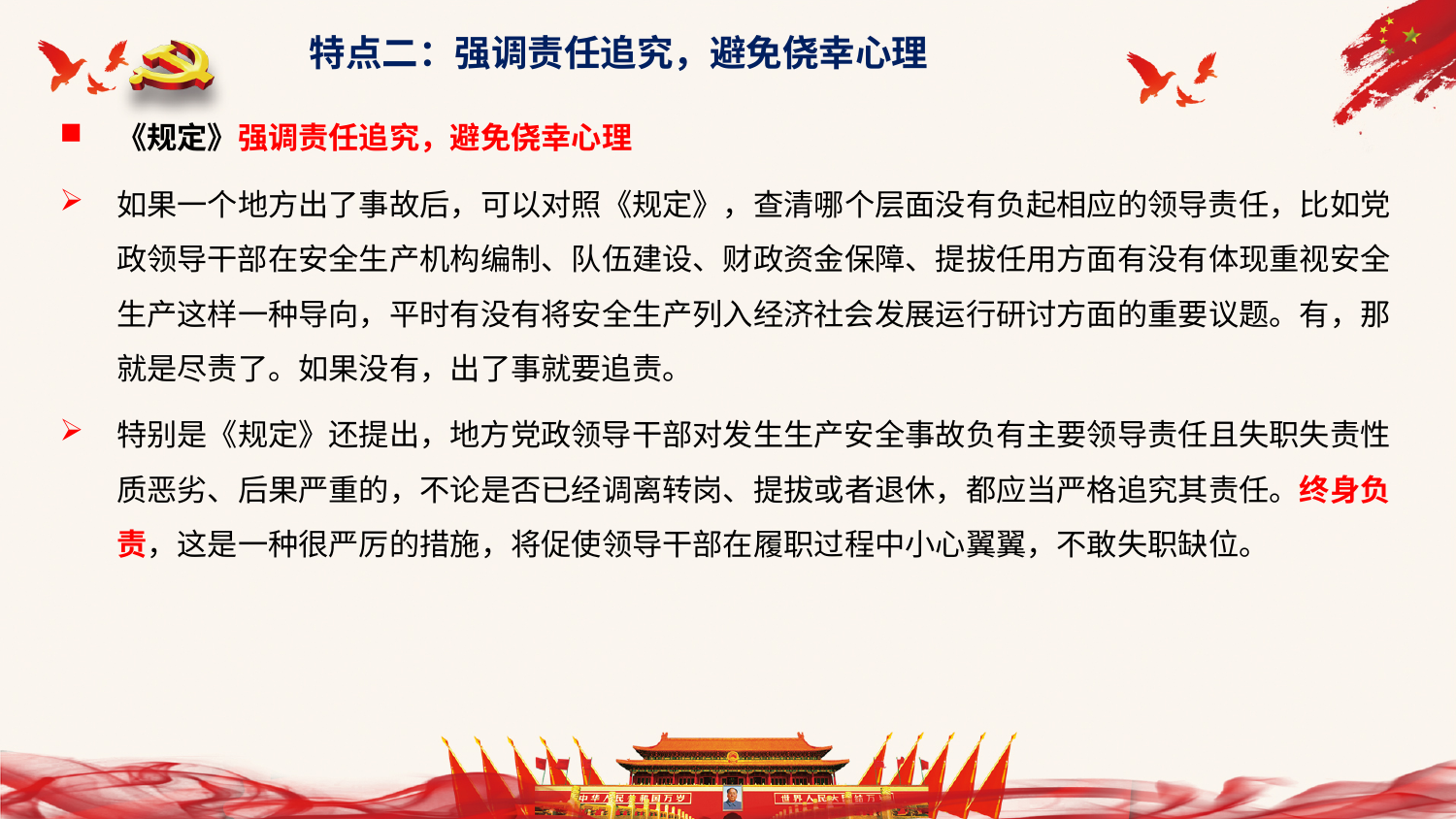

特点二：强调责任追究，避免侥幸心理

《规定》强调责任追究，避免侥幸心理
如果一个地方出了事故后，可以对照《规定》，查清哪个层面没有负起相应的领导责任，比如党政领导干部在安全生产机构编制、队伍建设、财政资金保障、提拔任用方面有没有体现重视安全生产这样一种导向，平时有没有将安全生产列入经济社会发展运行研讨方面的重要议题。有，那就是尽责了。如果没有，出了事就要追责。
特别是《规定》还提出，地方党政领导干部对发生生产安全事故负有主要领导责任且失职失责性质恶劣、后果严重的，不论是否已经调离转岗、提拔或者退休，都应当严格追究其责任。终身负责，这是一种很严厉的措施，将促使领导干部在履职过程中小心翼翼，不敢失职缺位。